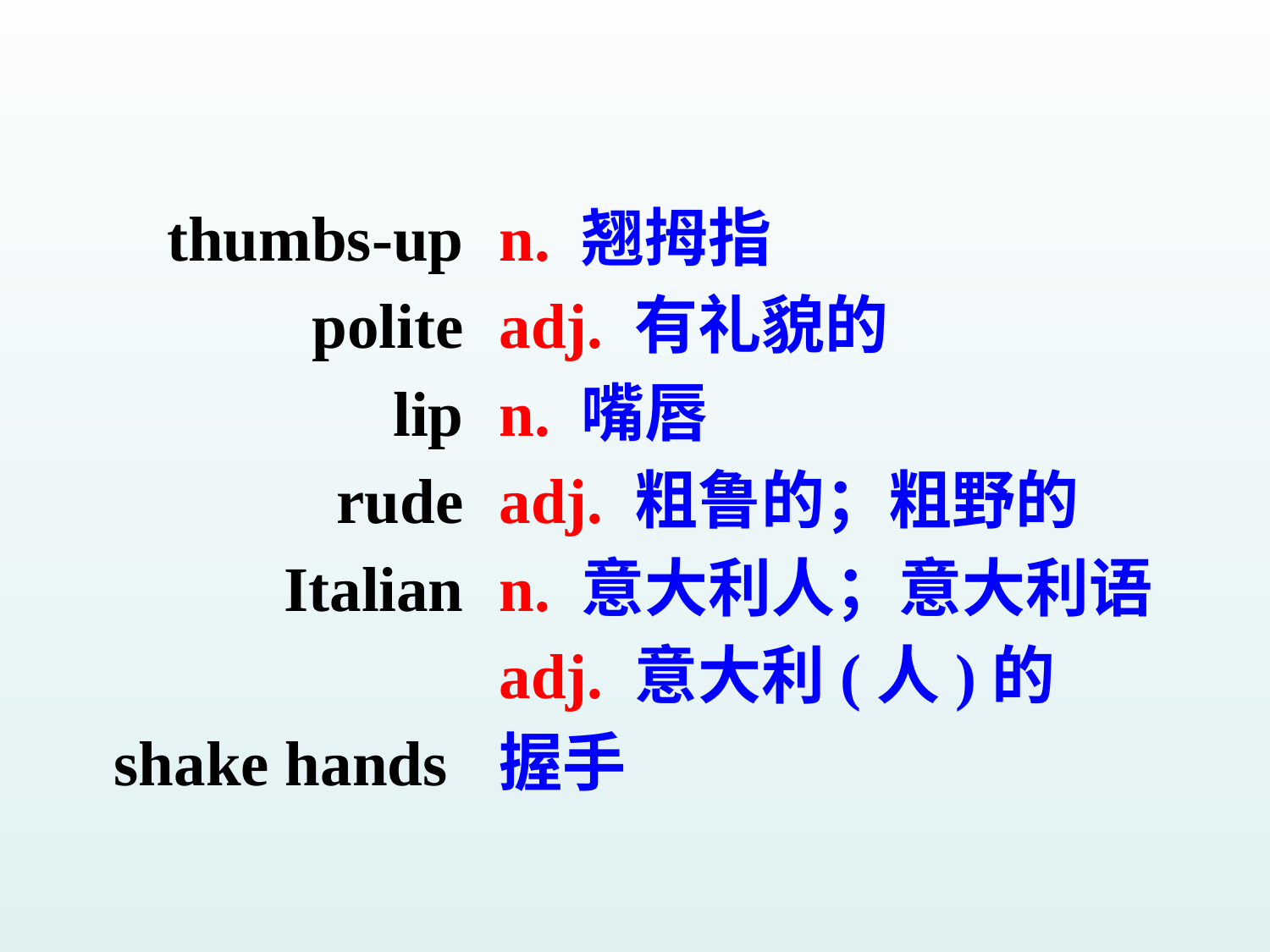

thumbs-up
polite
lip
rude
Italian

shake hands
n. 翘拇指
adj. 有礼貌的
n. 嘴唇
adj. 粗鲁的；粗野的
n. 意大利人；意大利语
adj. 意大利(人)的
握手